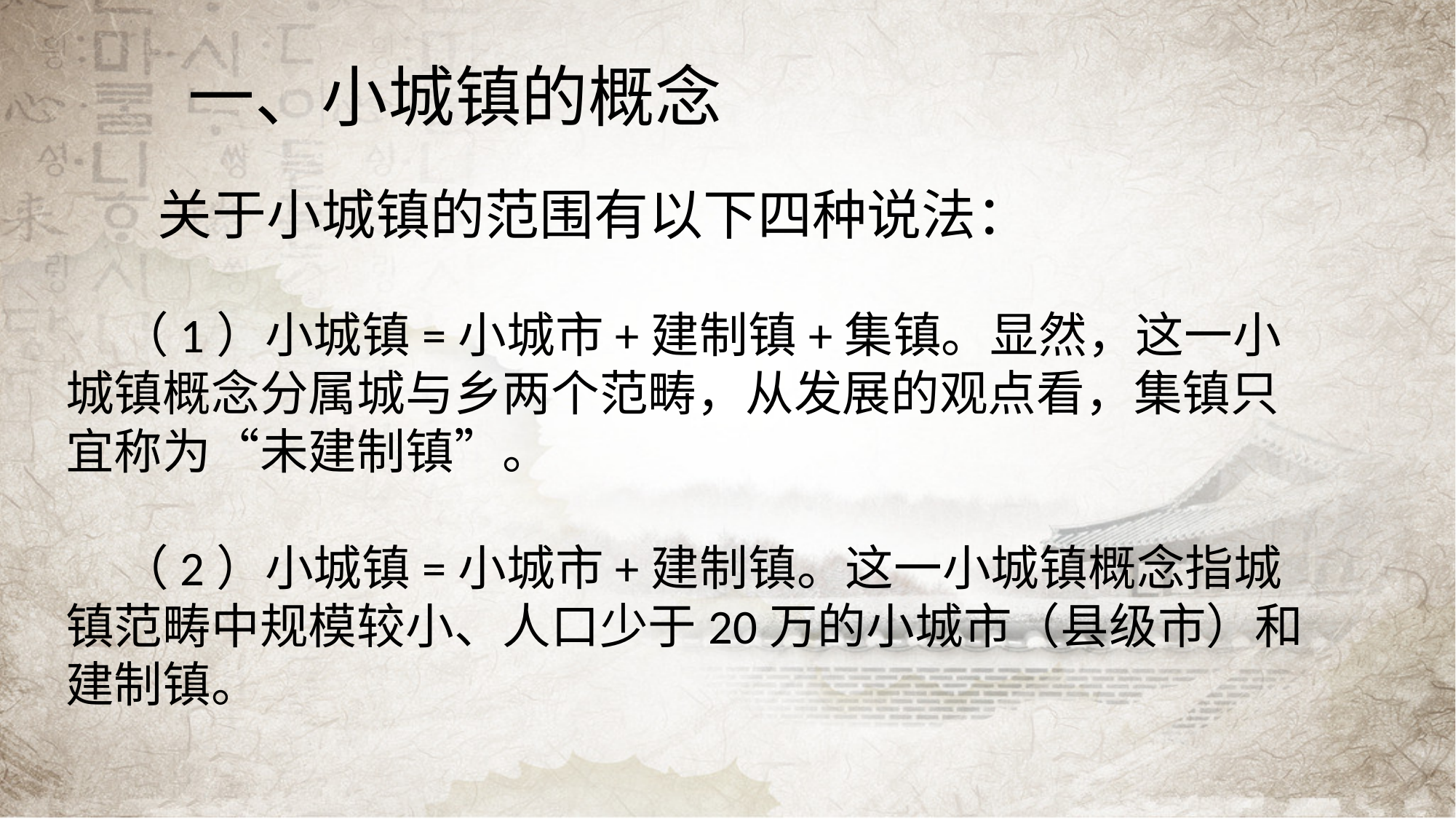

一、小城镇的概念
  关于小城镇的范围有以下四种说法：

（1）小城镇=小城市+建制镇+集镇。显然，这一小城镇概念分属城与乡两个范畴，从发展的观点看，集镇只宜称为“未建制镇”。

（2）小城镇=小城市+建制镇。这一小城镇概念指城镇范畴中规模较小、人口少于20万的小城市（县级市）和建制镇。